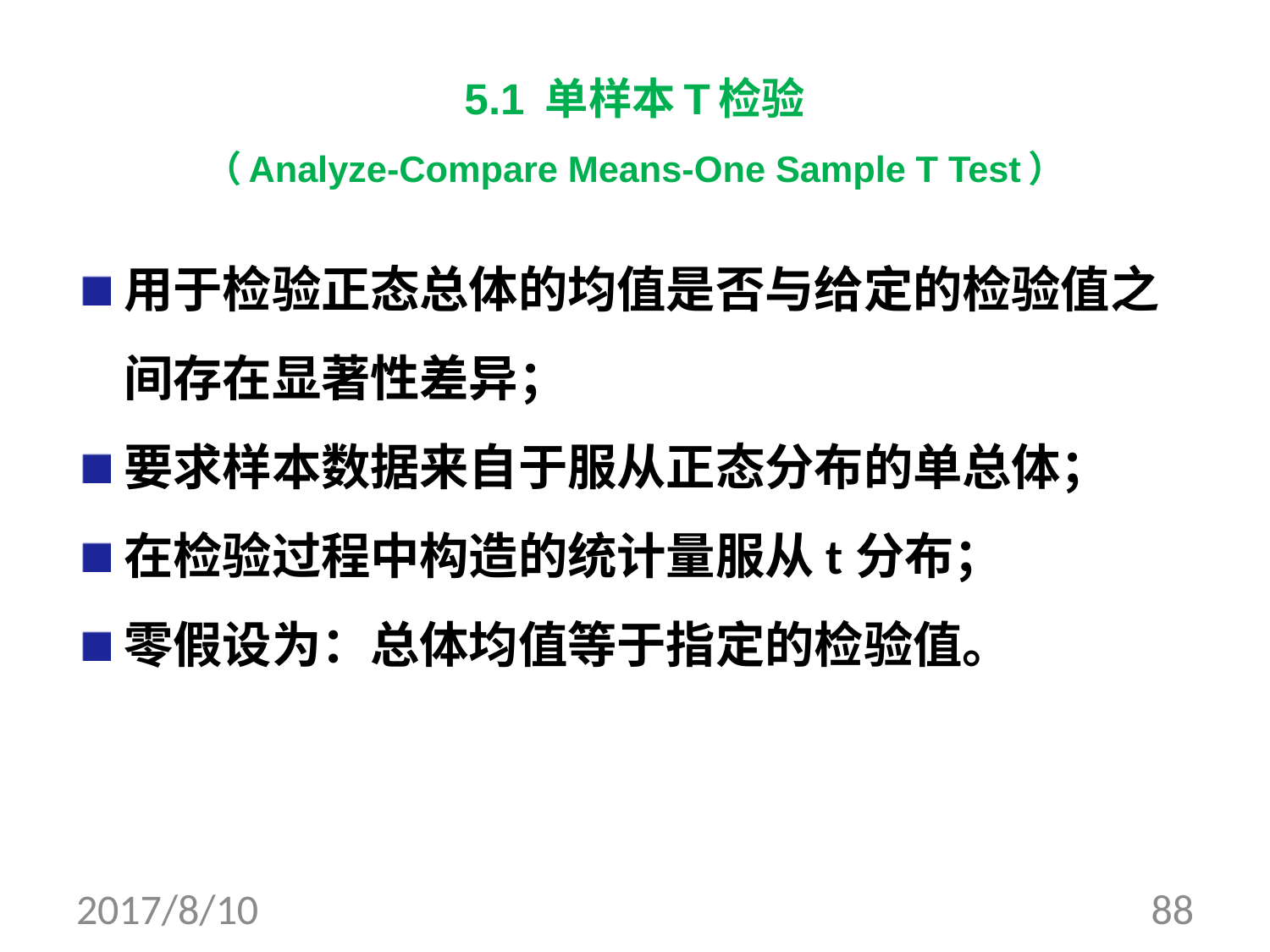

# 5.1 单样本T检验 （Analyze-Compare Means-One Sample T Test）
用于检验正态总体的均值是否与给定的检验值之间存在显著性差异；
要求样本数据来自于服从正态分布的单总体；
在检验过程中构造的统计量服从t分布；
零假设为：总体均值等于指定的检验值。
2017/8/10
88